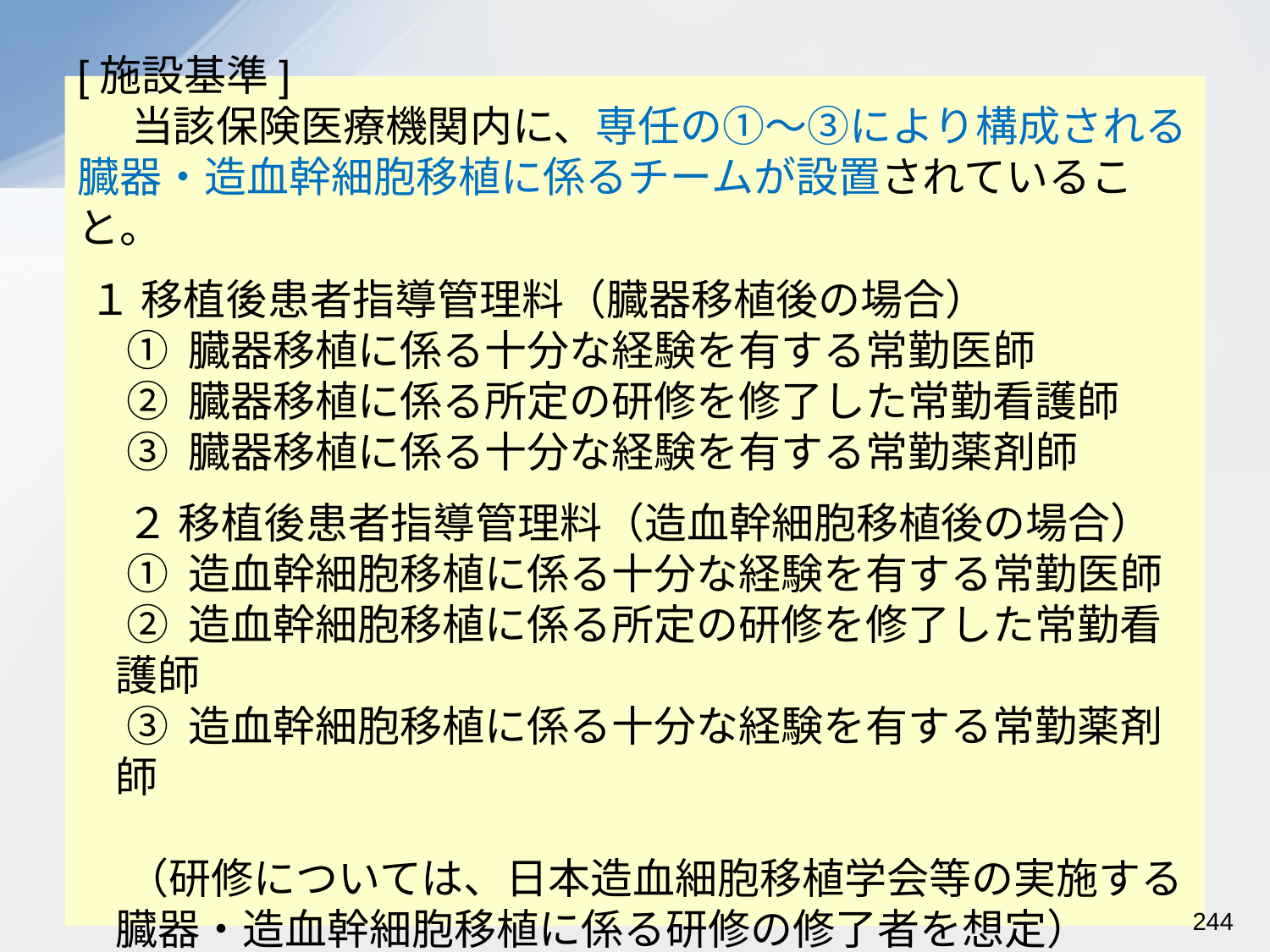

[施設基準]
　当該保険医療機関内に、専任の①～③により構成される臓器・造血幹細胞移植に係るチームが設置されていること。
１ 移植後患者指導管理料（臓器移植後の場合）
① 臓器移植に係る十分な経験を有する常勤医師
② 臓器移植に係る所定の研修を修了した常勤看護師
③ 臓器移植に係る十分な経験を有する常勤薬剤師
２ 移植後患者指導管理料（造血幹細胞移植後の場合）
① 造血幹細胞移植に係る十分な経験を有する常勤医師
② 造血幹細胞移植に係る所定の研修を修了した常勤看護師
③ 造血幹細胞移植に係る十分な経験を有する常勤薬剤師

（研修については、日本造血細胞移植学会等の実施する臓器・造血幹細胞移植に係る研修の修了者を想定）
244